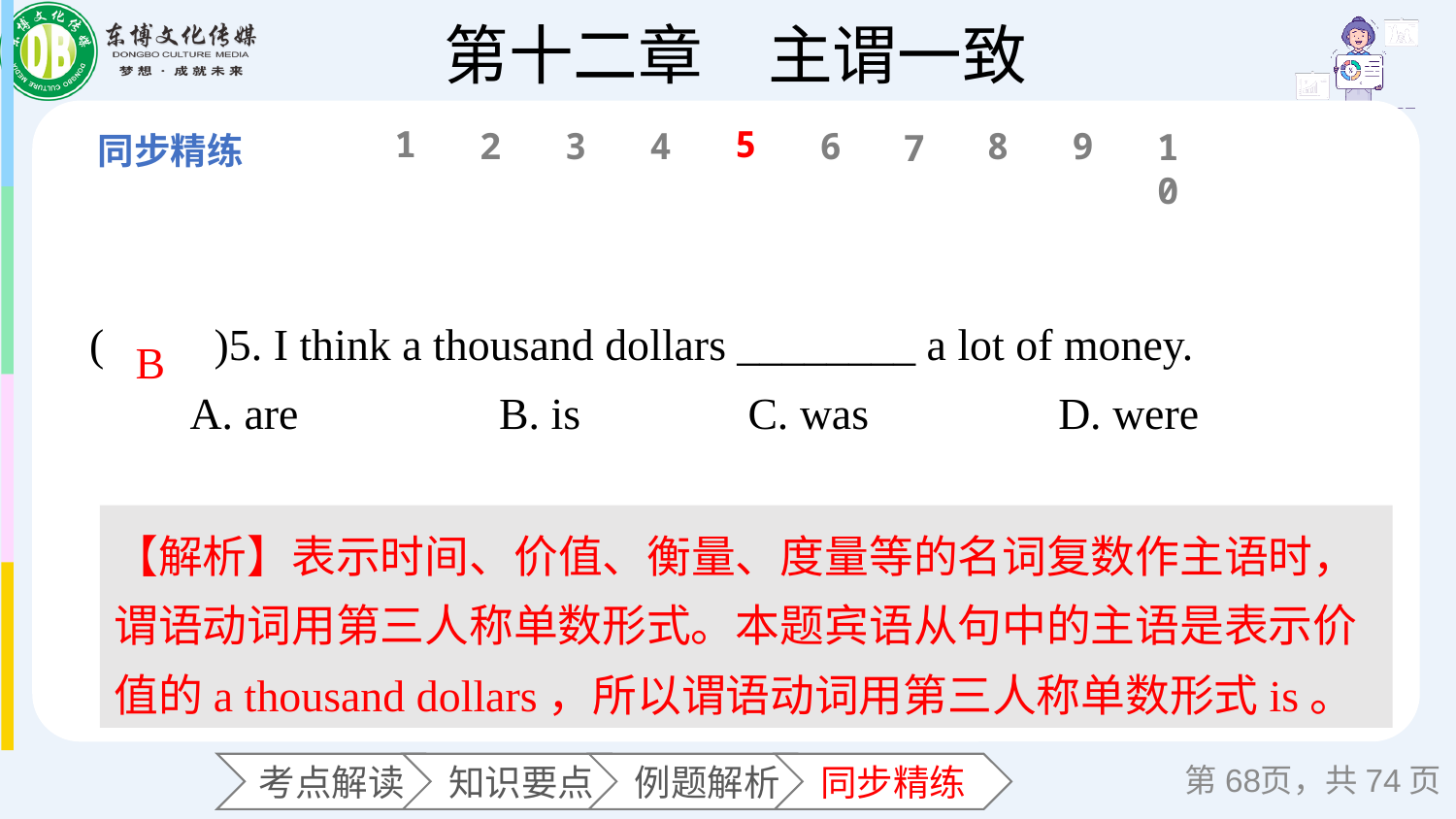

1
5
6
2
3
4
8
9
10
7

(　　)5. I think a thousand dollars ________ a lot of money.
         A. are                  B. is               C. was                 D. were
B
【解析】表示时间、价值、衡量、度量等的名词复数作主语时，谓语动词用第三人称单数形式。本题宾语从句中的主语是表示价值的a thousand dollars，所以谓语动词用第三人称单数形式is。
第68页，共74页